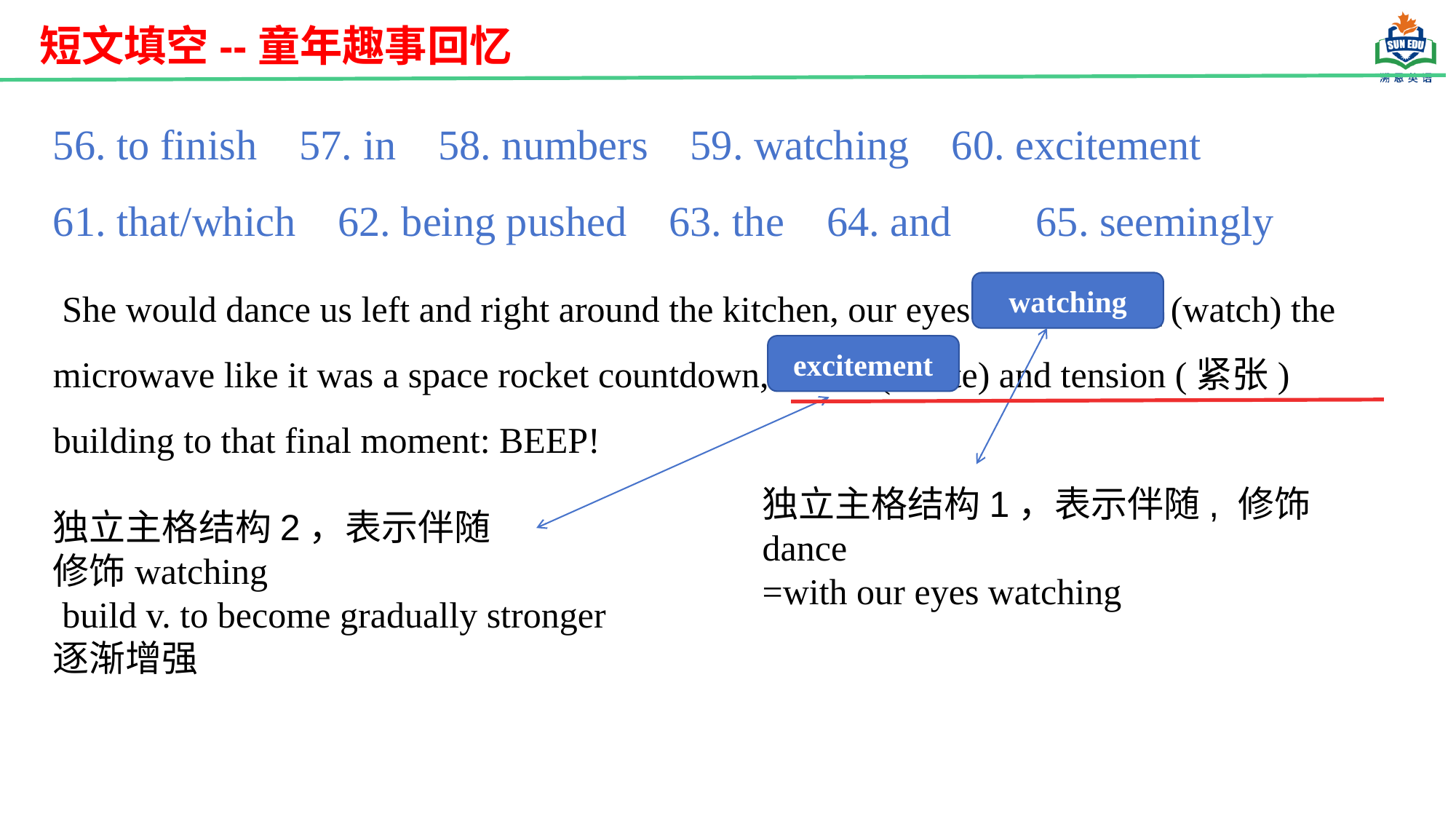

短文填空--童年趣事回忆
56. to finish    57. in    58. numbers    59. watching    60. excitement
61. that/which    62. being pushed    63. the    64. and        65. seemingly
 She would dance us left and right around the kitchen, our eyes ____59____ (watch) the microwave like it was a space rocket countdown,    60    (excite) and tension (紧张) building to that final moment: BEEP!
watching
excitement
独立主格结构1，表示伴随, 修饰 dance
=with our eyes watching
独立主格结构2，表示伴随
修饰watching
 build v. to become gradually stronger
逐渐增强